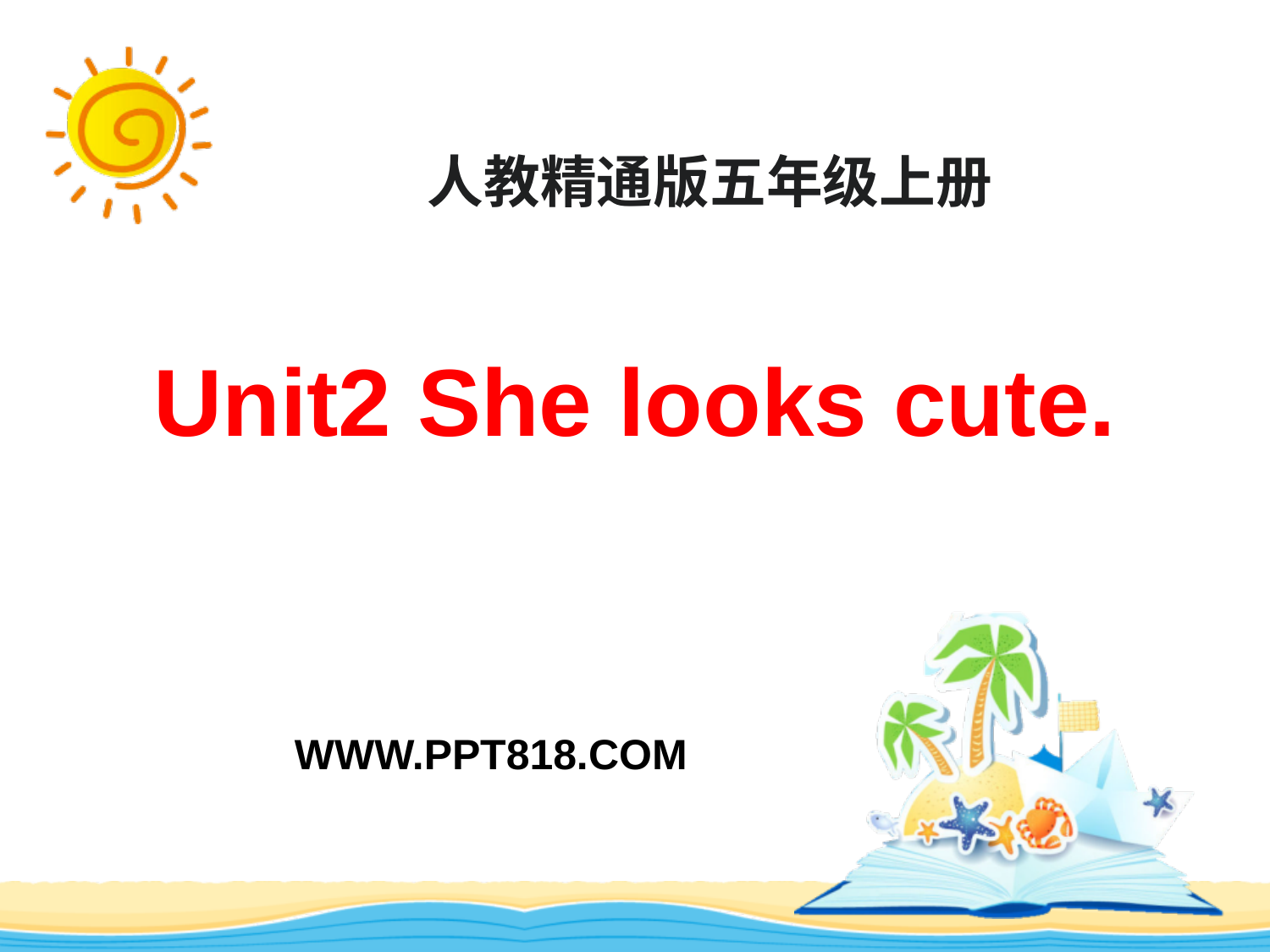

人教精通版五年级上册
# Unit2 She looks cute.
WWW.PPT818.COM